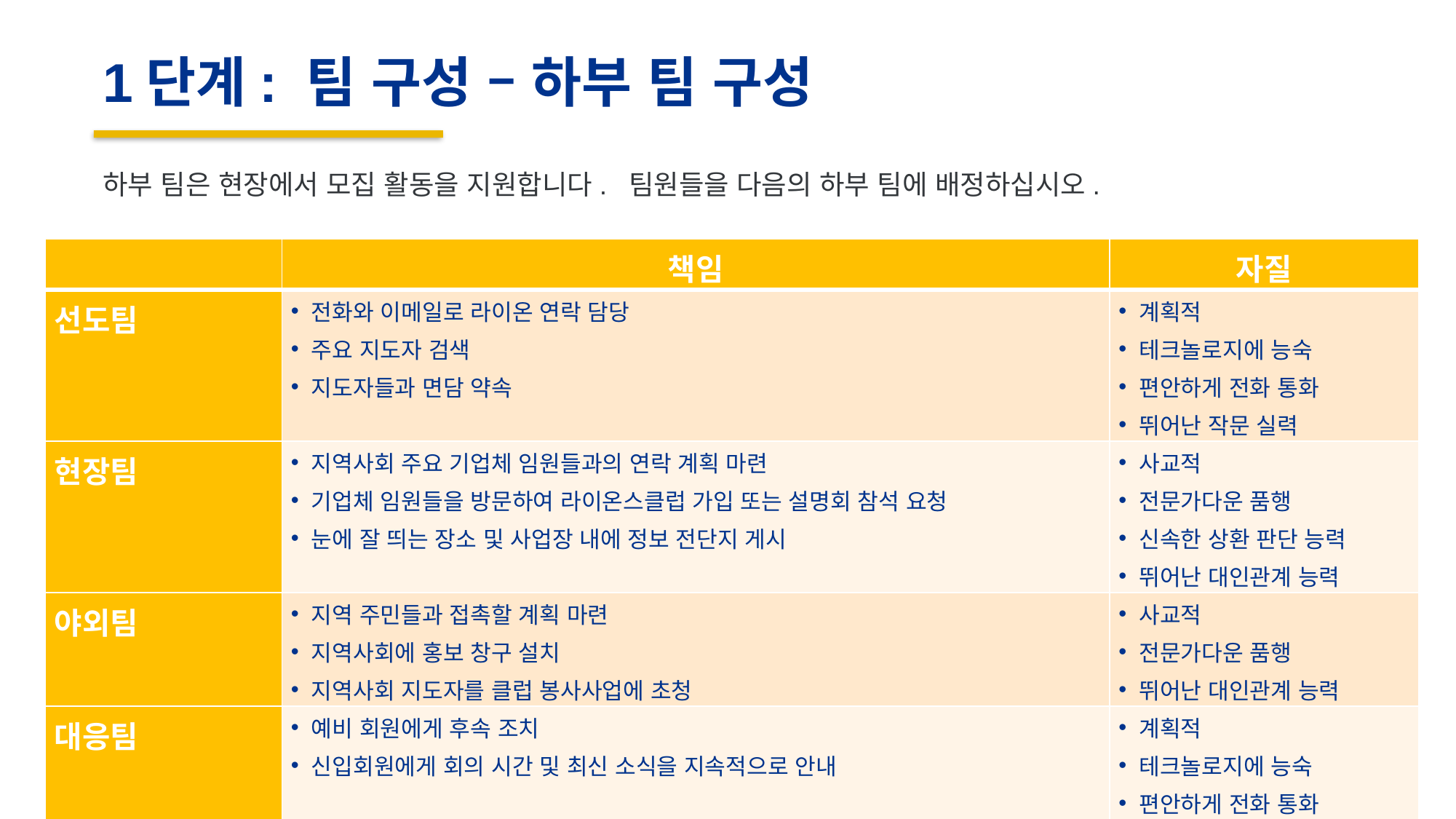

1단계: 팀 구성 – 하부 팀 구성

하부 팀은 현장에서 모집 활동을 지원합니다.  팀원들을 다음의 하부 팀에 배정하십시오.
|  | 책임 | 자질 |
| --- | --- | --- |
| 선도팀 | 전화와 이메일로 라이온 연락 담당 주요 지도자 검색 지도자들과 면담 약속 | 계획적 테크놀로지에 능숙 편안하게 전화 통화 뛰어난 작문 실력 |
| 현장팀 | 지역사회 주요 기업체 임원들과의 연락 계획 마련 기업체 임원들을 방문하여 라이온스클럽 가입 또는 설명회 참석 요청 눈에 잘 띄는 장소 및 사업장 내에 정보 전단지 게시 | 사교적 전문가다운 품행 신속한 상환 판단 능력 뛰어난 대인관계 능력 |
| 야외팀 | 지역 주민들과 접촉할 계획 마련 지역사회에 홍보 창구 설치 지역사회 지도자를 클럽 봉사사업에 초청 | 사교적 전문가다운 품행 뛰어난 대인관계 능력 |
| 대응팀 | 예비 회원에게 후속 조치 신입회원에게 회의 시간 및 최신 소식을 지속적으로 안내 | 계획적 테크놀로지에 능숙 편안하게 전화 통화 뛰어난 작문 실력 |